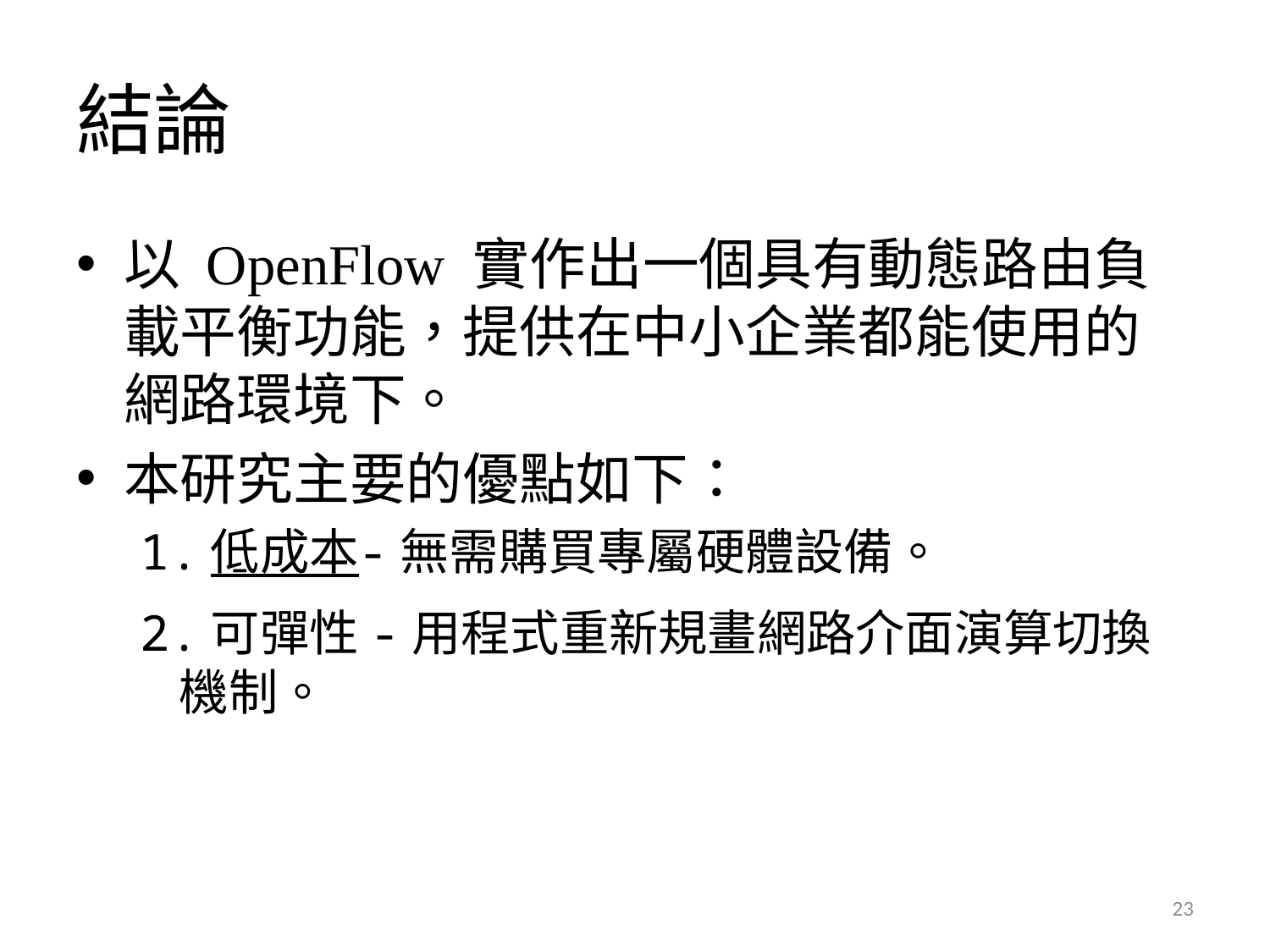

# 結論
以 OpenFlow 實作出一個具有動態路由負載平衡功能，提供在中小企業都能使用的網路環境下。
本研究主要的優點如下：
1.低成本-無需購買專屬硬體設備。
2.可彈性-用程式重新規畫網路介面演算切換機制。

23